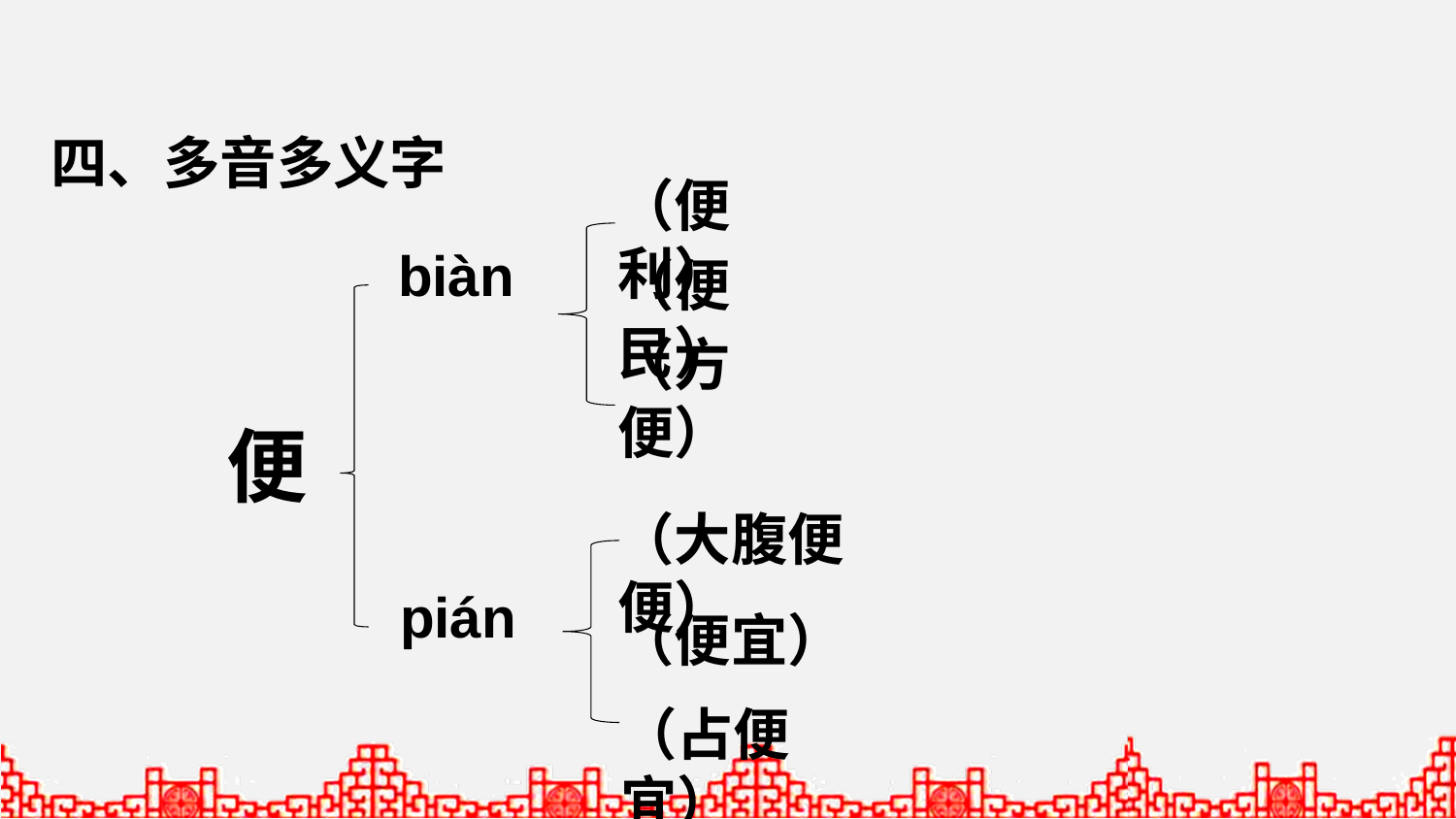

四、多音多义字
（便利）

biàn
（便民）

（方便）
便
（大腹便便）

pián
（便宜）
（占便宜）